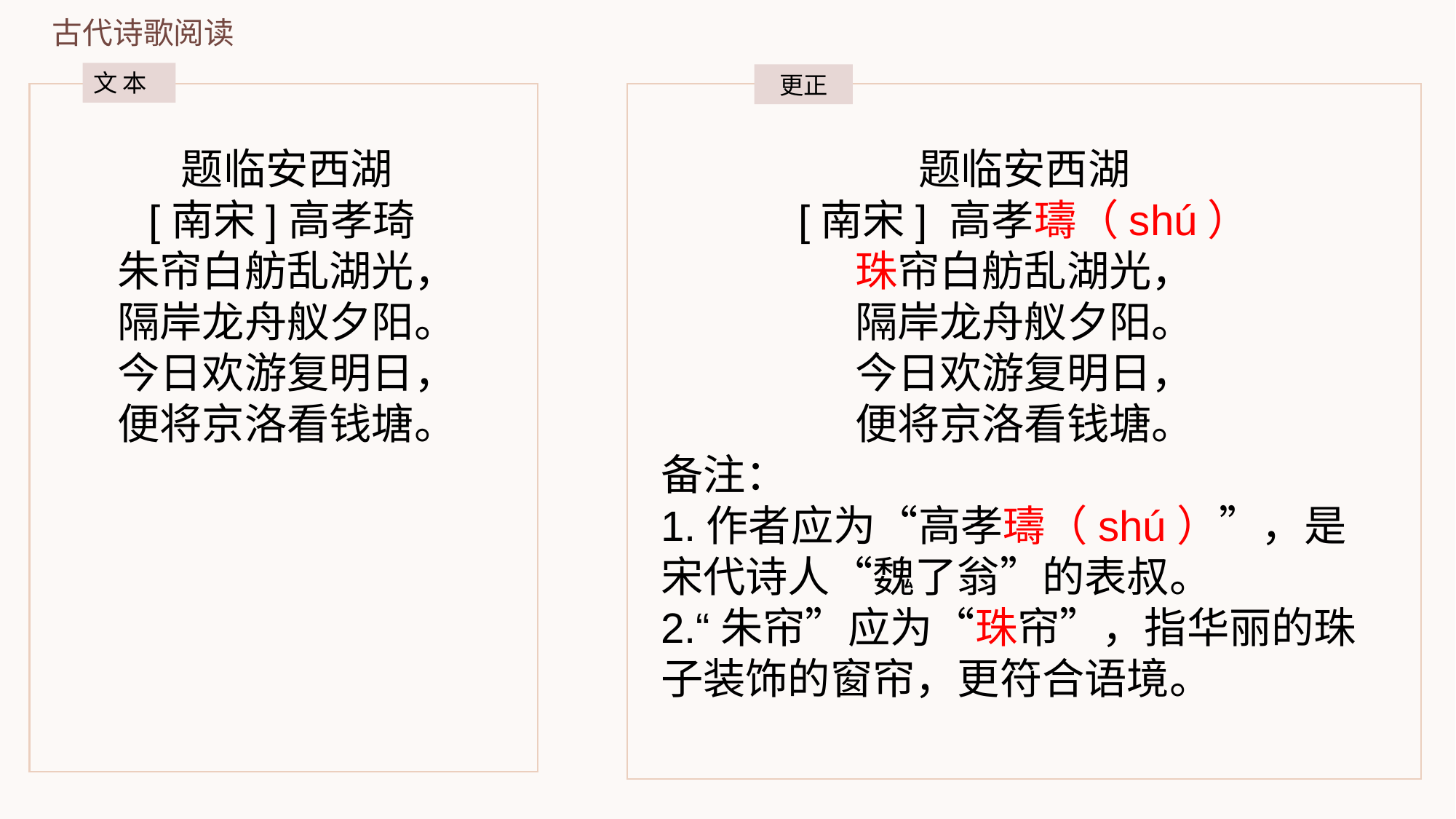

古代诗歌阅读
文 本
更正

题临安西湖
[南宋]高孝琦
朱帘白舫乱湖光，
隔岸龙舟舣夕阳。
今日欢游复明日，
便将京洛看钱塘。
题临安西湖
[南宋] 高孝璹（shú）
珠帘白舫乱湖光，
隔岸龙舟舣夕阳。
今日欢游复明日，
便将京洛看钱塘。
备注：
1.作者应为“高孝璹（shú）”，是宋代诗人“魏了翁”的表叔。
2.“朱帘”应为“珠帘”，指华丽的珠子装饰的窗帘，更符合语境。